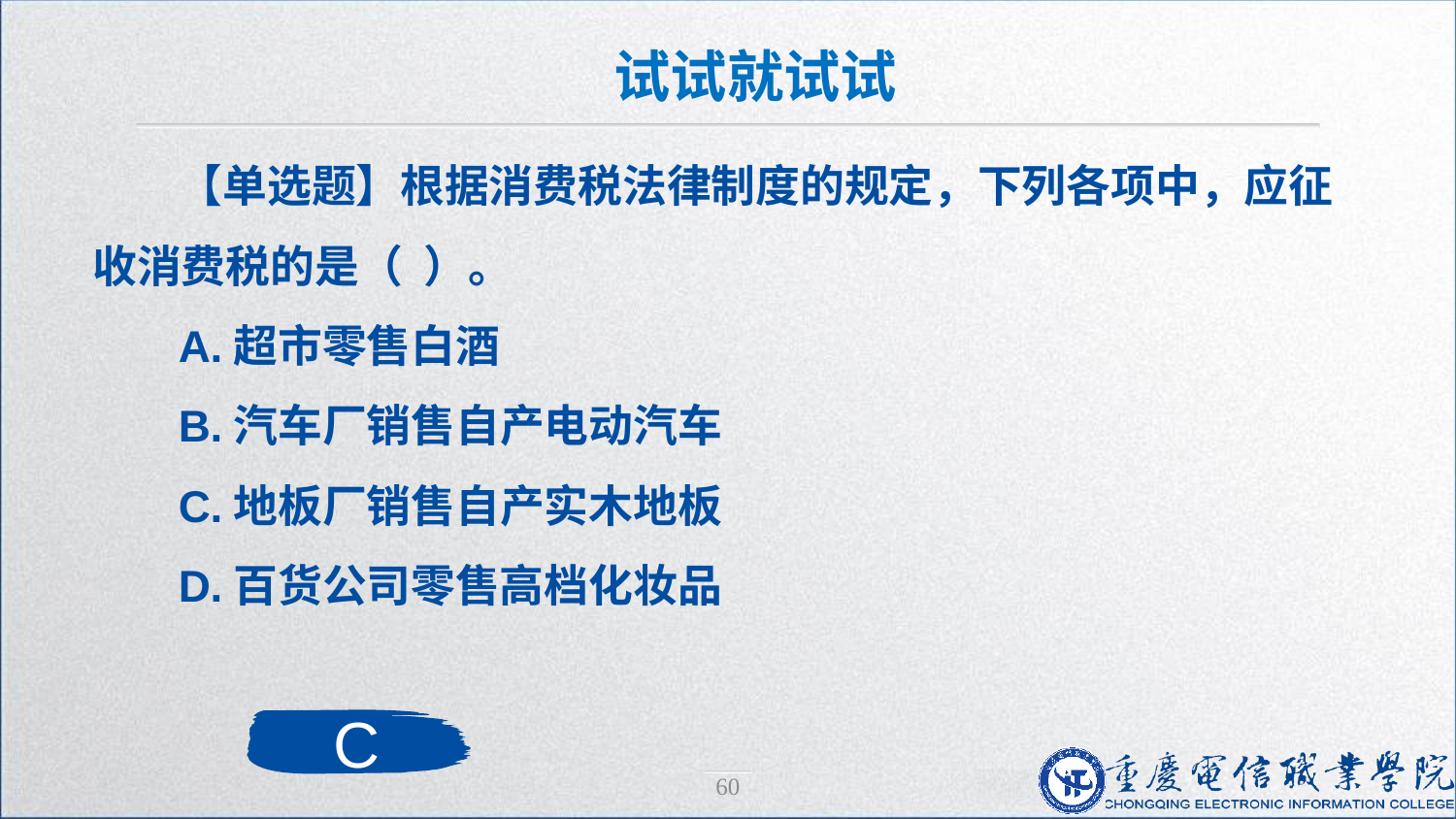

试试就试试
【单选题】根据消费税法律制度的规定，下列各项中，应征收消费税的是（  ）。
A.超市零售白酒
B.汽车厂销售自产电动汽车
C.地板厂销售自产实木地板
D.百货公司零售高档化妆品

C
60